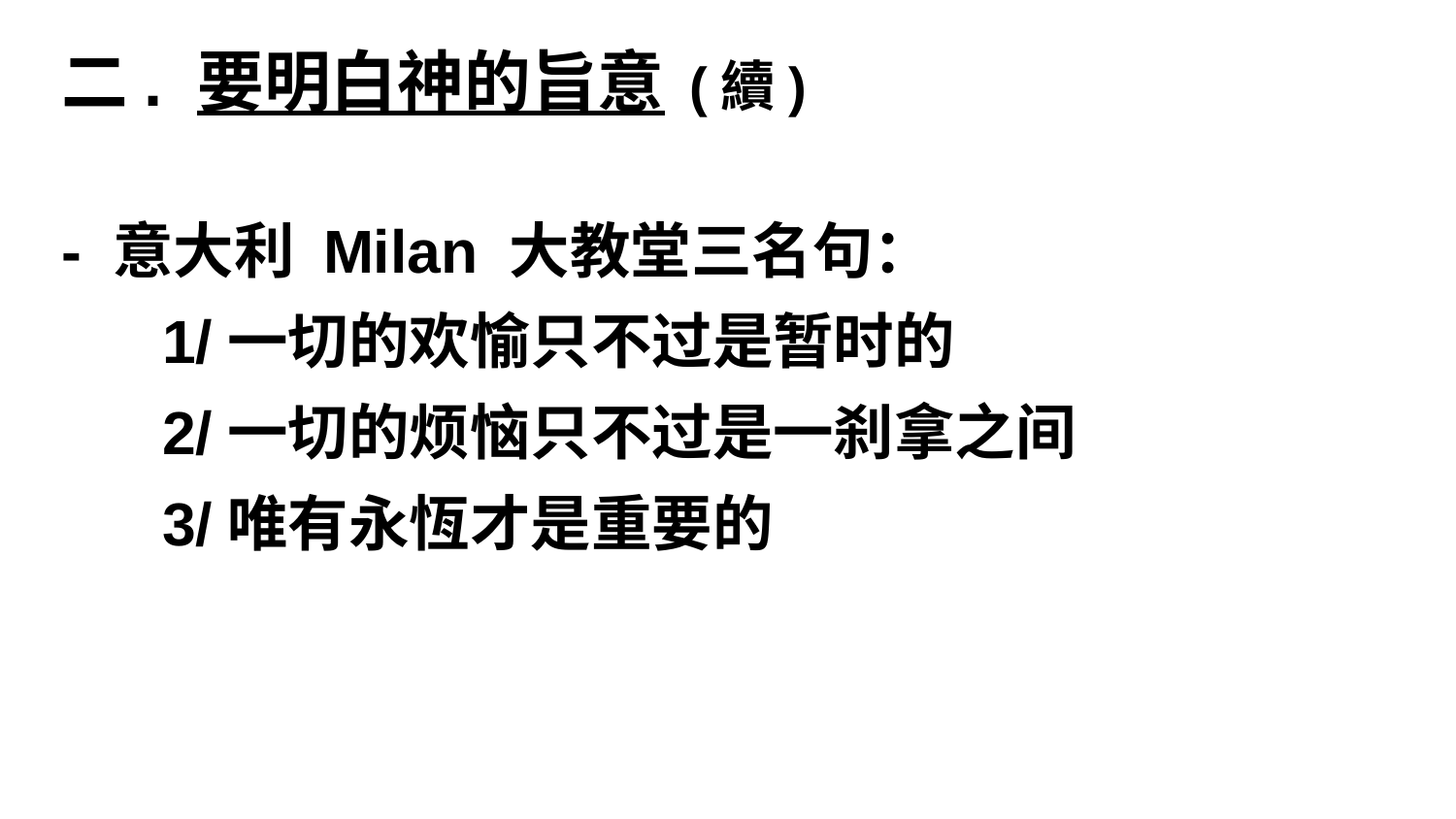

二. 要明白神的旨意 (續)

- 意大利 Milan 大教堂三名句：
      1/一切的欢愉只不过是暂时的
      2/一切的烦恼只不过是一刹拿之间
      3/唯有永恆才是重要的